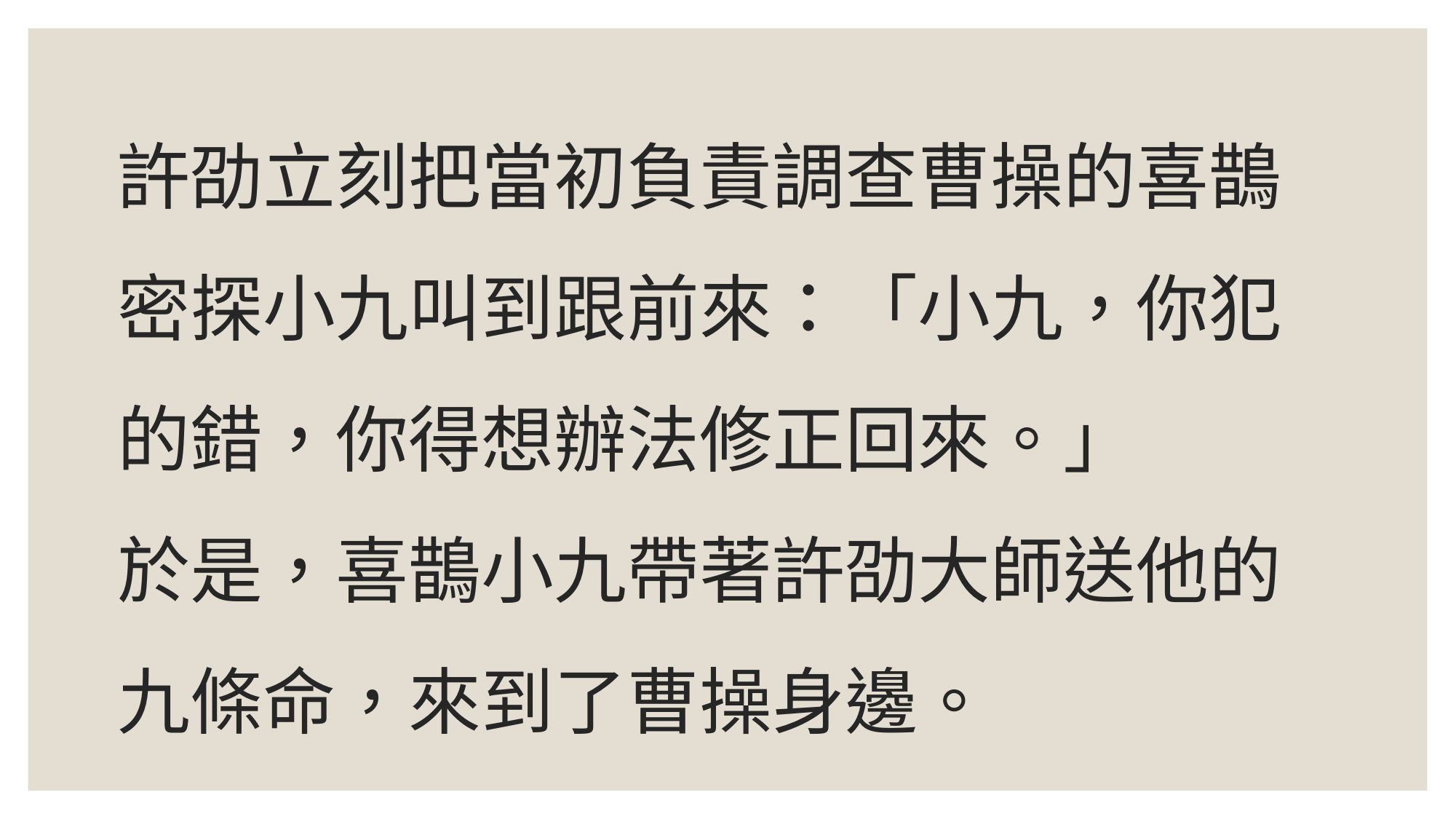

# 許劭立刻把當初負責調查曹操的喜鵲密探小九叫到跟前來：「小九，你犯的錯，你得想辦法修正回來。」 於是，喜鵲小九帶著許劭大師送他的九條命，來到了曹操身邊。